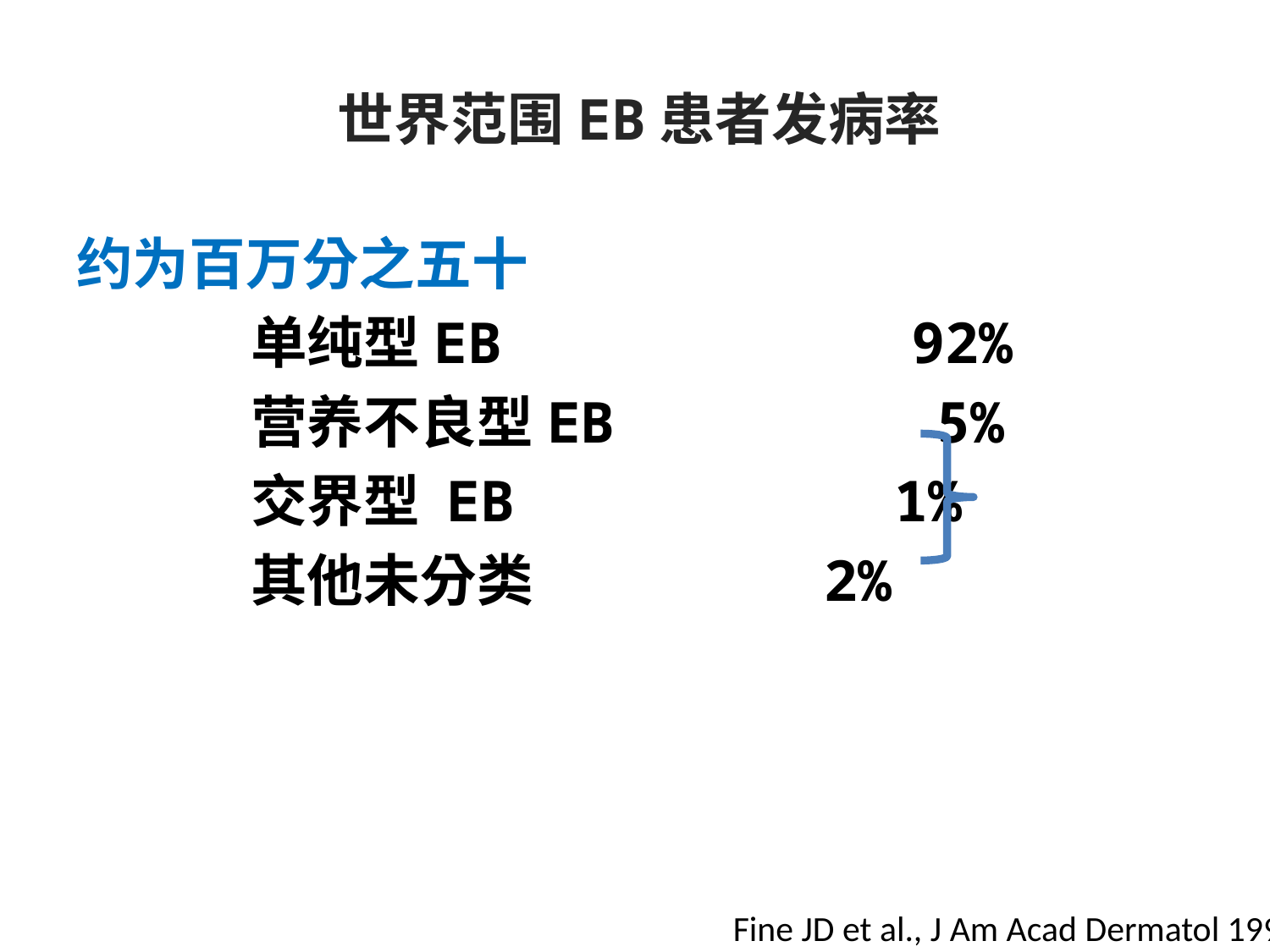

# 世界范围EB患者发病率
约为百万分之五十
		单纯型EB	            92%
		营养不良型EB	         5%
		交界型 EB		    1%
		其他未分类		    2%

Fine JD et al., J Am Acad Dermatol 1999